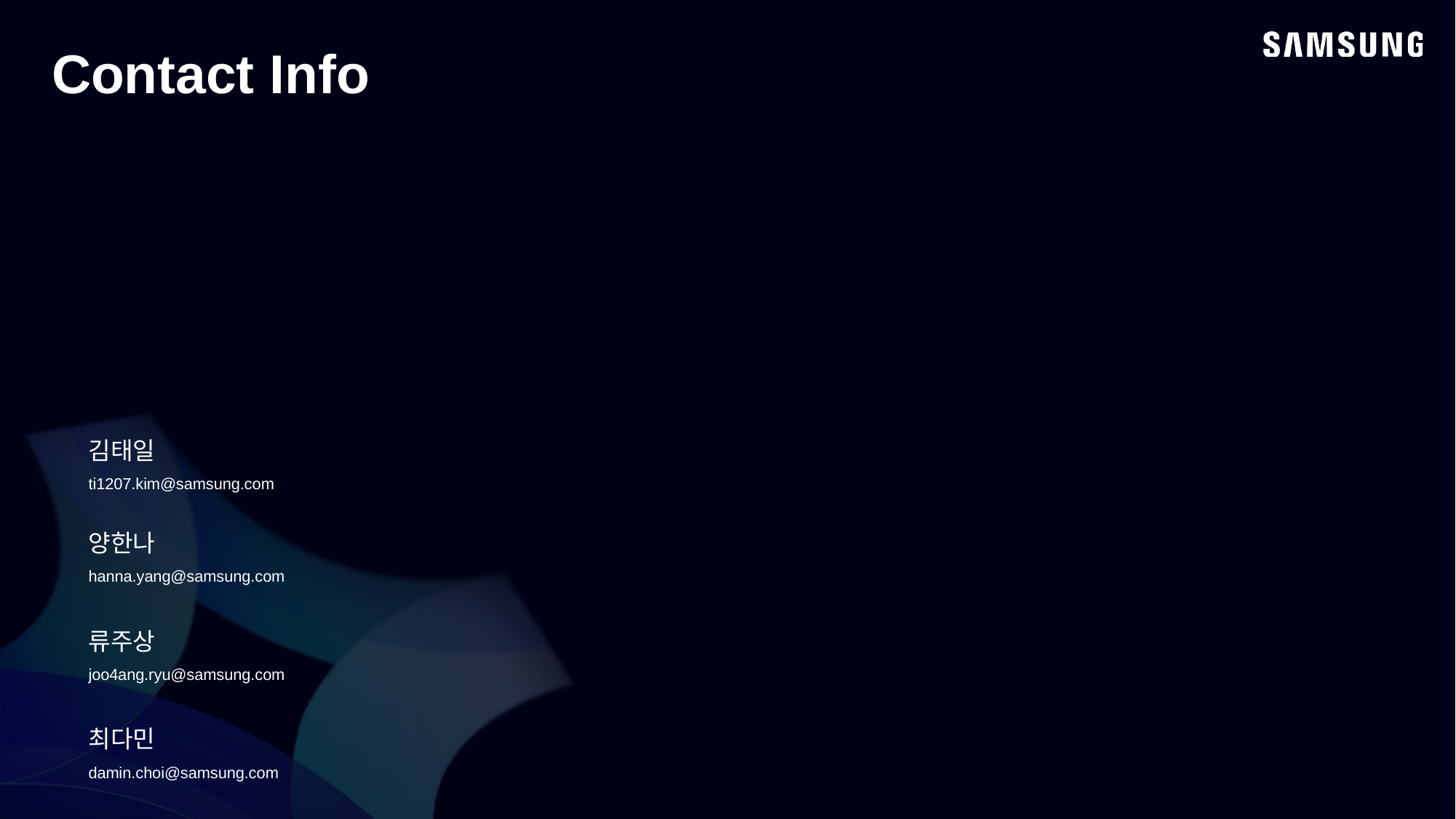

Contact Info
김태일
ti1207.kim@samsung.com

양한나
hanna.yang@samsung.com

류주상
joo4ang.ryu@samsung.com

최다민
damin.choi@samsung.com